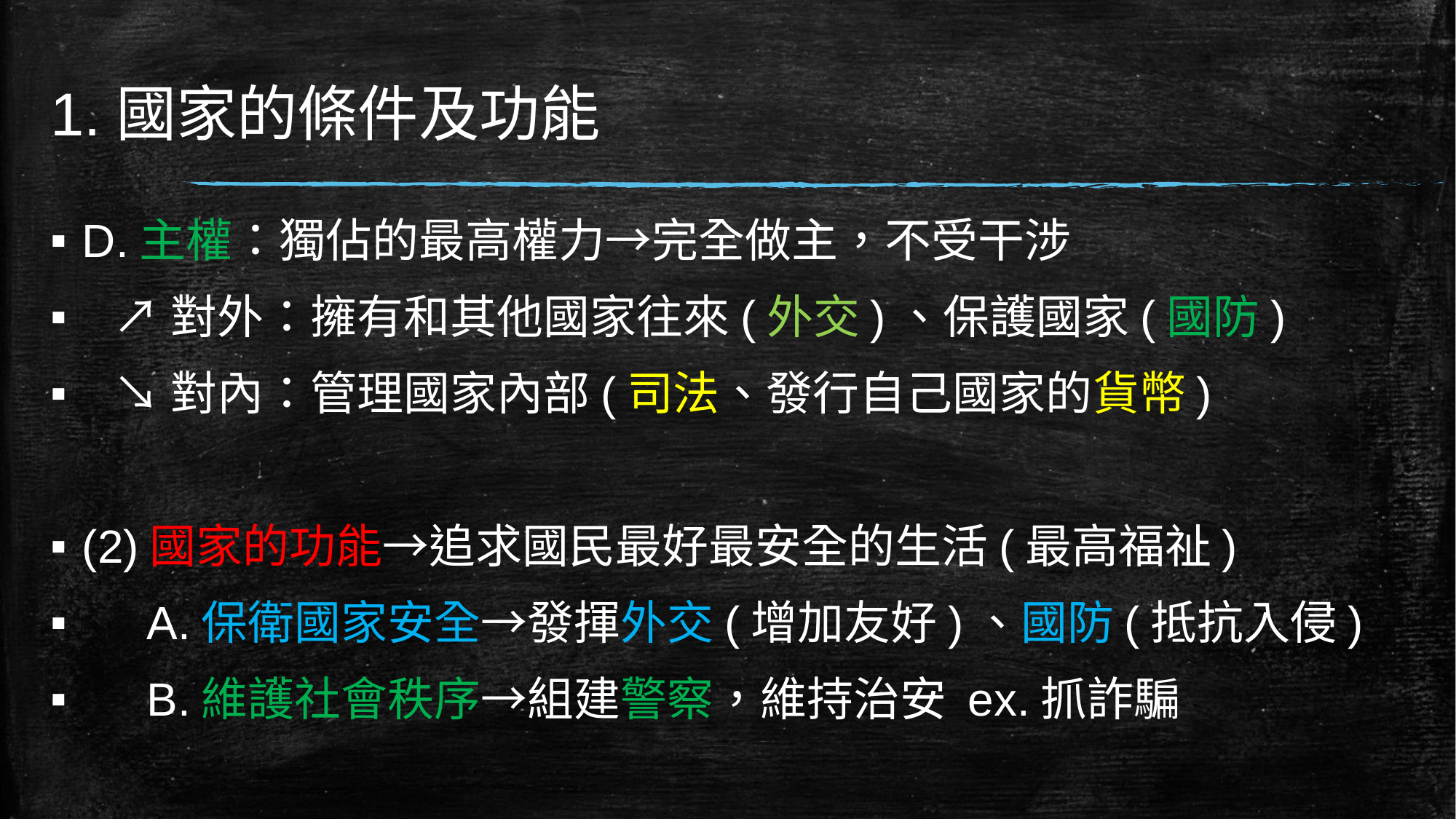

# 1.國家的條件及功能
D.主權：獨佔的最高權力→完全做主，不受干涉
   ↗對外：擁有和其他國家往來(外交)、保護國家(國防)
   ↘對內：管理國家內部(司法、發行自己國家的貨幣)

(2)國家的功能→追求國民最好最安全的生活(最高福祉)
     A.保衛國家安全→發揮外交(增加友好)、國防(抵抗入侵)
     B.維護社會秩序→組建警察，維持治安 ex.抓詐騙